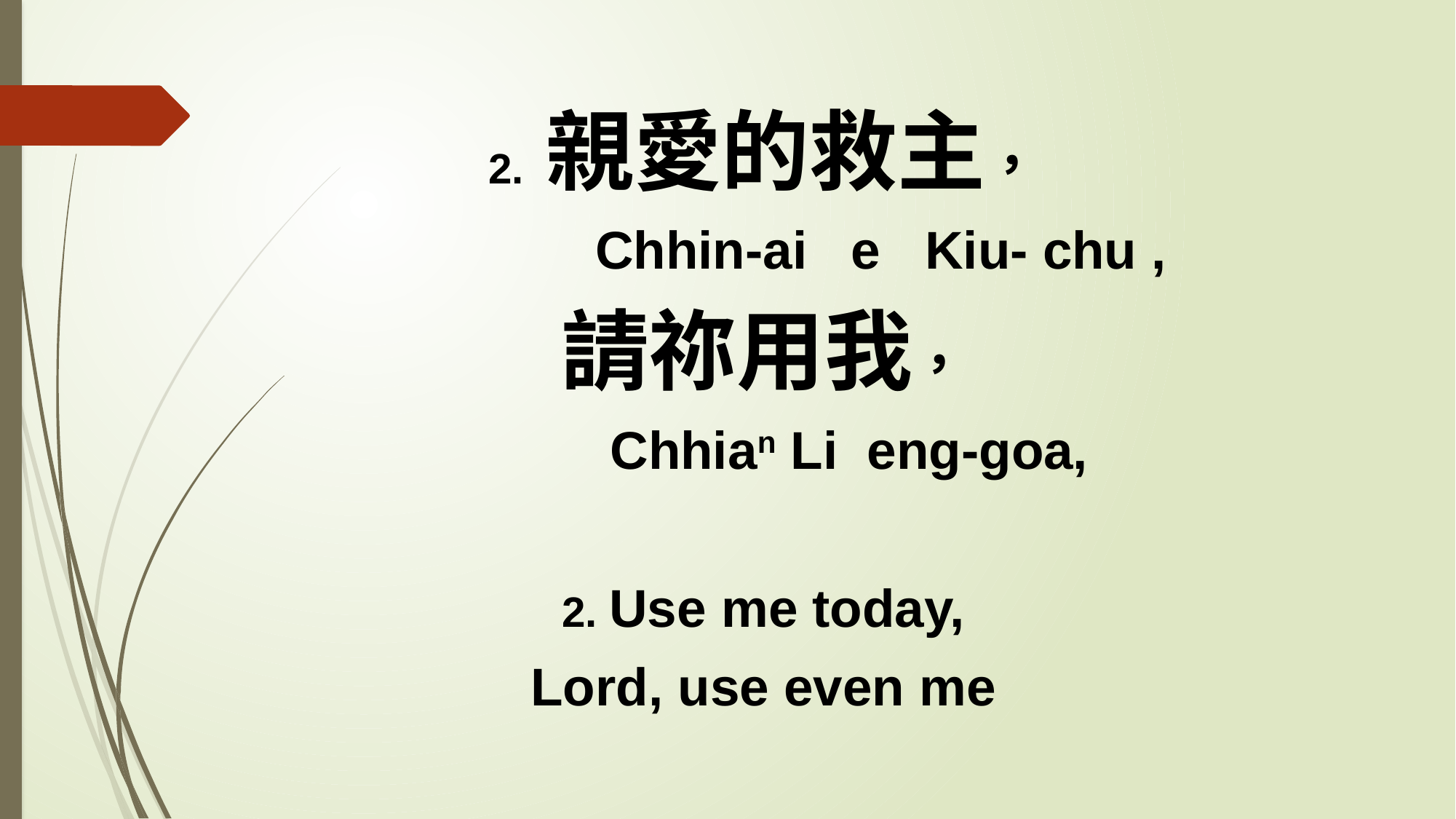

2. 親愛的救主，
                          Chhin-ai   e   Kiu- chu ,
請祢用我，
                           Chhian Li  eng-goa,

2. Use me today,
Lord, use even me